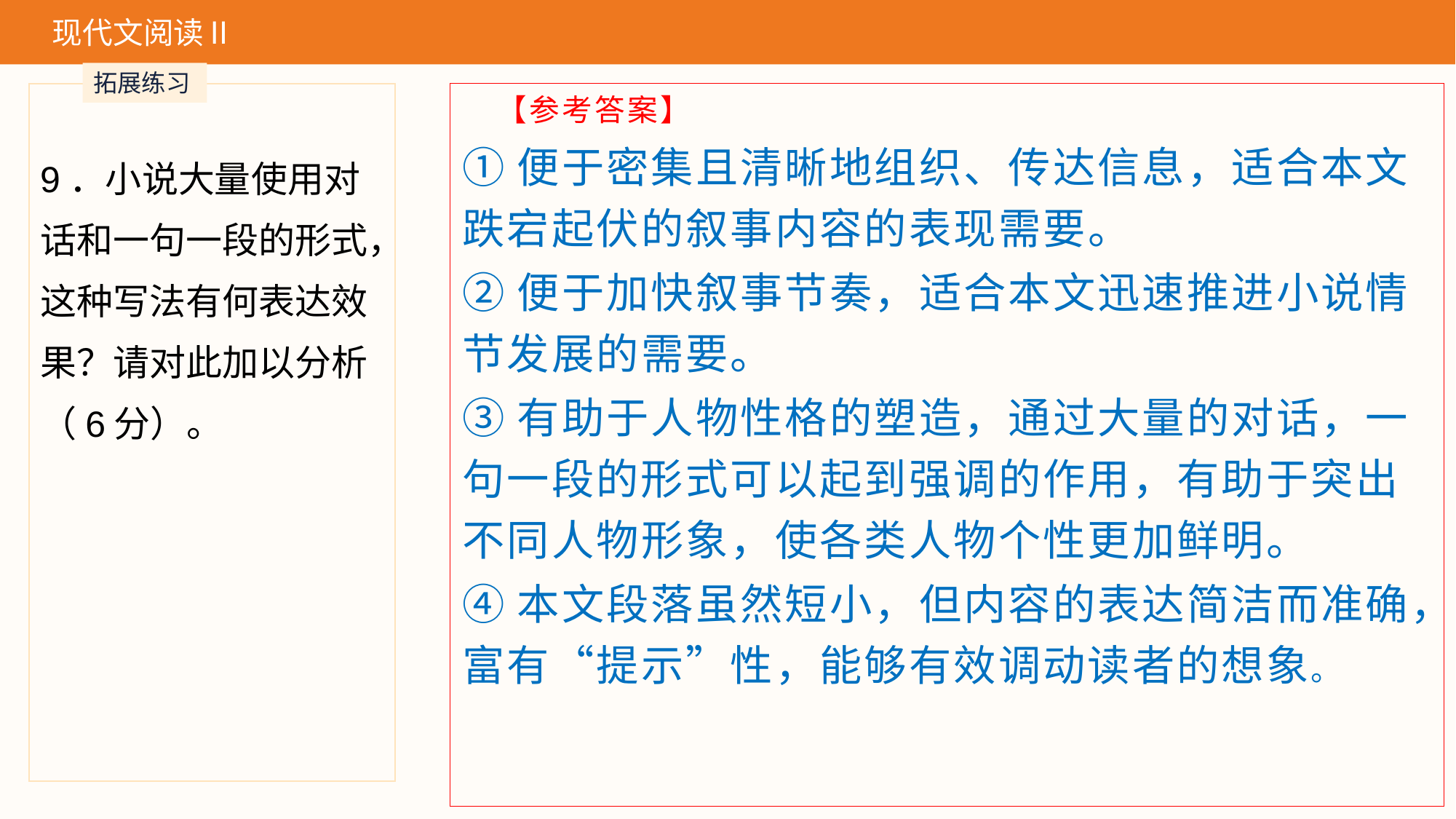

现代文阅读Ⅱ
拓展练习

   【参考答案】
①便于密集且清晰地组织、传达信息，适合本文跌宕起伏的叙事内容的表现需要。
②便于加快叙事节奏，适合本文迅速推进小说情节发展的需要。
③有助于人物性格的塑造，通过大量的对话，一句一段的形式可以起到强调的作用，有助于突出不同人物形象，使各类人物个性更加鲜明。
④本文段落虽然短小，但内容的表达简洁而准确，富有“提示”性，能够有效调动读者的想象。
9．小说大量使用对话和一句一段的形式，这种写法有何表达效果？请对此加以分析（6分）。